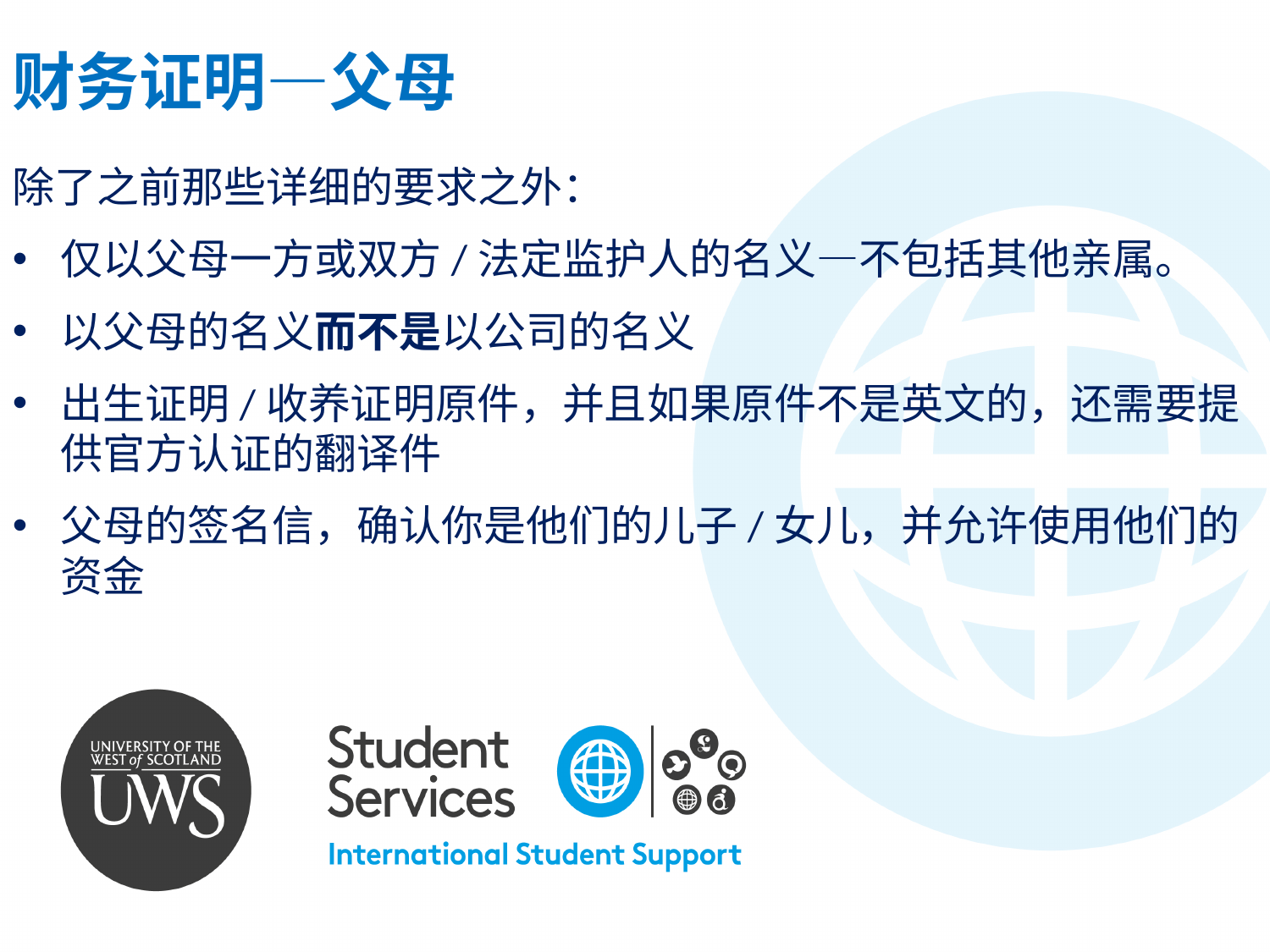

财务证明—父母
除了之前那些详细的要求之外：
仅以父母一方或双方/法定监护人的名义—不包括其他亲属。
以父母的名义而不是以公司的名义
出生证明/收养证明原件，并且如果原件不是英文的，还需要提供官方认证的翻译件
父母的签名信，确认你是他们的儿子/女儿，并允许使用他们的资金